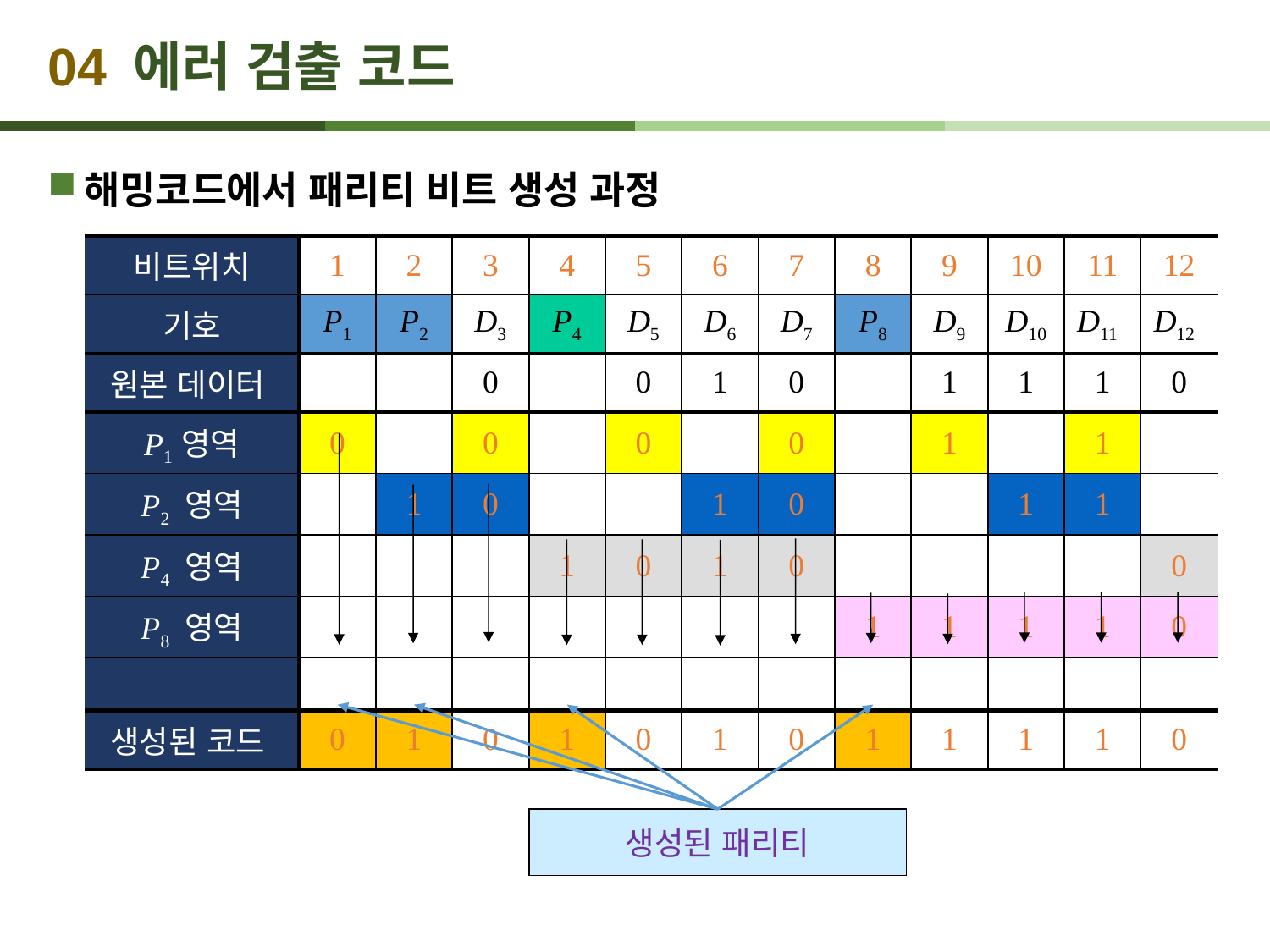

# 04 에러 검출 코드
해밍코드에서 패리티 비트 생성 과정
| 비트위치 | 1 | 2 | 3 | 4 | 5 | 6 | 7 | 8 | 9 | 10 | 11 | 12 |
| --- | --- | --- | --- | --- | --- | --- | --- | --- | --- | --- | --- | --- |
| 기호 | P1 | P2 | D3 | P4 | D5 | D6 | D7 | P8 | D9 | D10 | D11 | D12 |
| 원본 데이터 |  |  | 0 |  | 0 | 1 | 0 |  | 1 | 1 | 1 | 0 |
| P1 영역 | 0 |  | 0 |  | 0 |  | 0 |  | 1 |  | 1 |  |
| P2 영역 |  | 1 | 0 |  |  | 1 | 0 |  |  | 1 | 1 |  |
| P4 영역 |  |  |  | 1 | 0 | 1 | 0 |  |  |  |  | 0 |
| P8 영역 |  |  |  |  |  |  |  | 1 | 1 | 1 | 1 | 0 |
|  |  |  |  |  |  |  |  |  |  |  |  |  |
| 생성된 코드 | 0 | 1 | 0 | 1 | 0 | 1 | 0 | 1 | 1 | 1 | 1 | 0 |

생성된 패리티